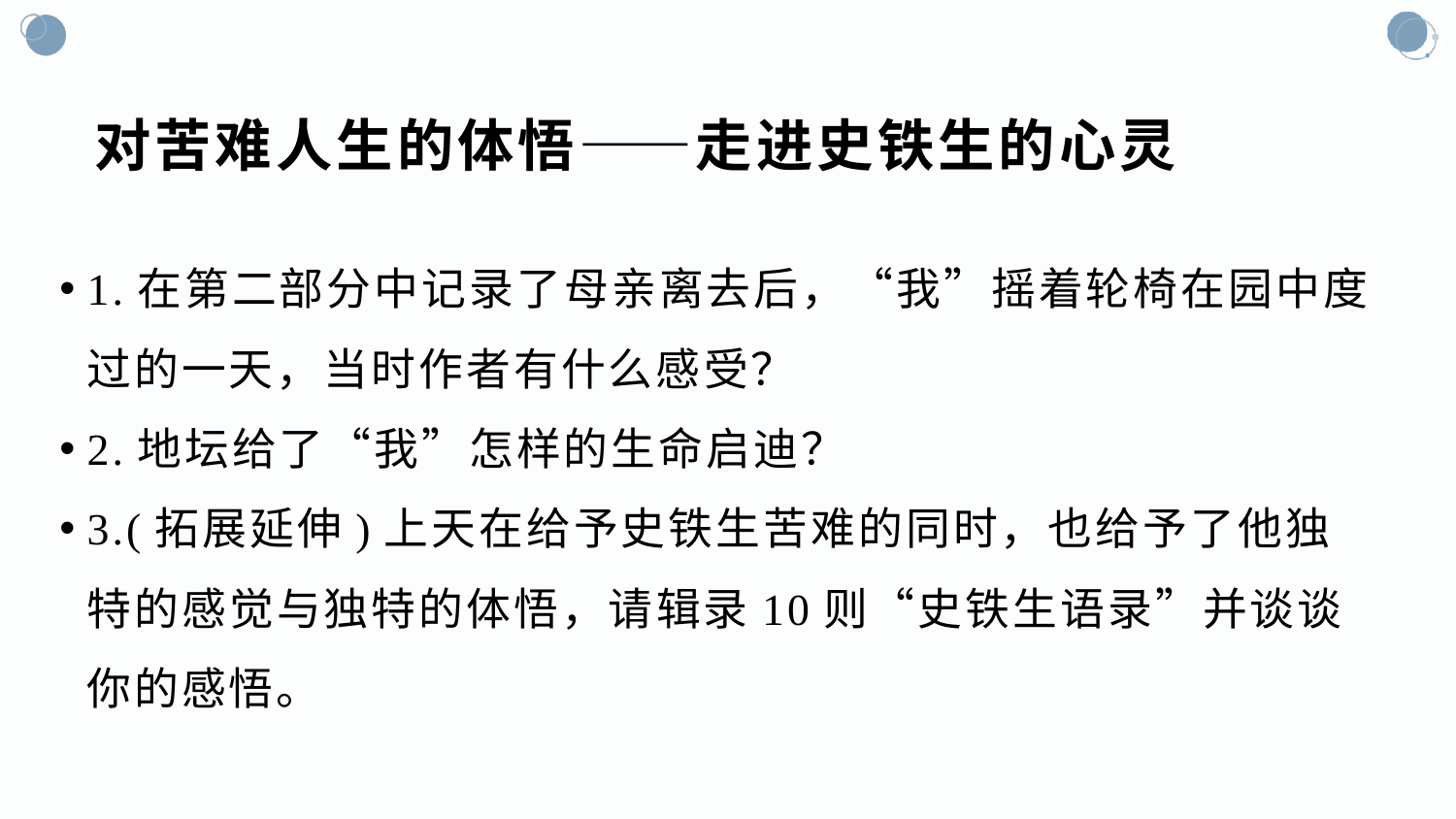

# 对苦难人生的体悟——走进史铁生的心灵
1.在第二部分中记录了母亲离去后，“我”摇着轮椅在园中度过的一天，当时作者有什么感受？
2.地坛给了“我”怎样的生命启迪？
3.(拓展延伸)上天在给予史铁生苦难的同时，也给予了他独特的感觉与独特的体悟，请辑录10则“史铁生语录”并谈谈你的感悟。